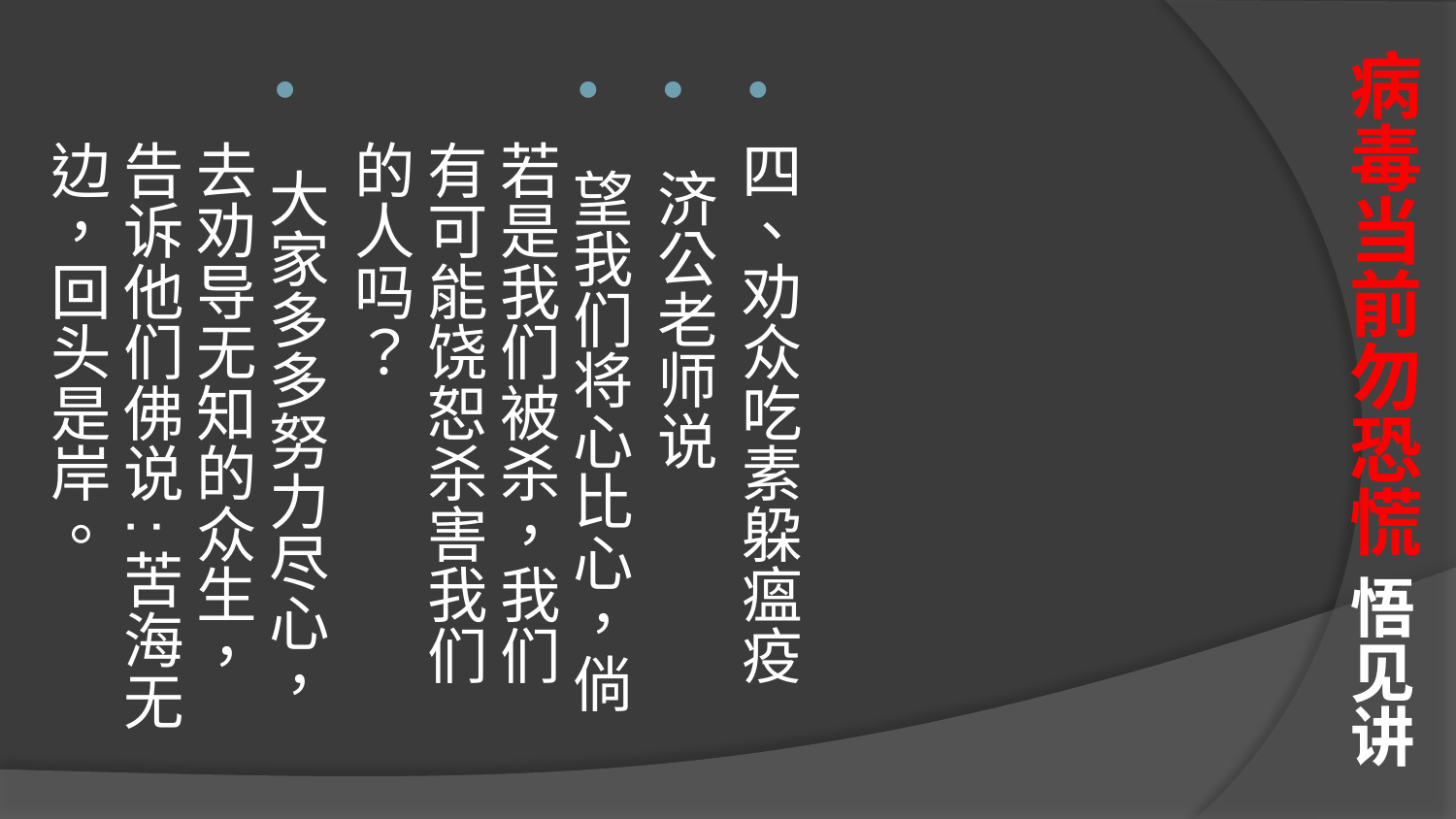

# 病毒当前勿恐慌 悟见讲
四、劝众吃素躱瘟疫
 济公老师说
 望我们将心比心，倘若是我们被杀，我们有可能饶恕杀害我们的人吗？
 大家多多努力尽心，去劝导无知的众生，告诉他们佛说:苦海无边，回头是岸。